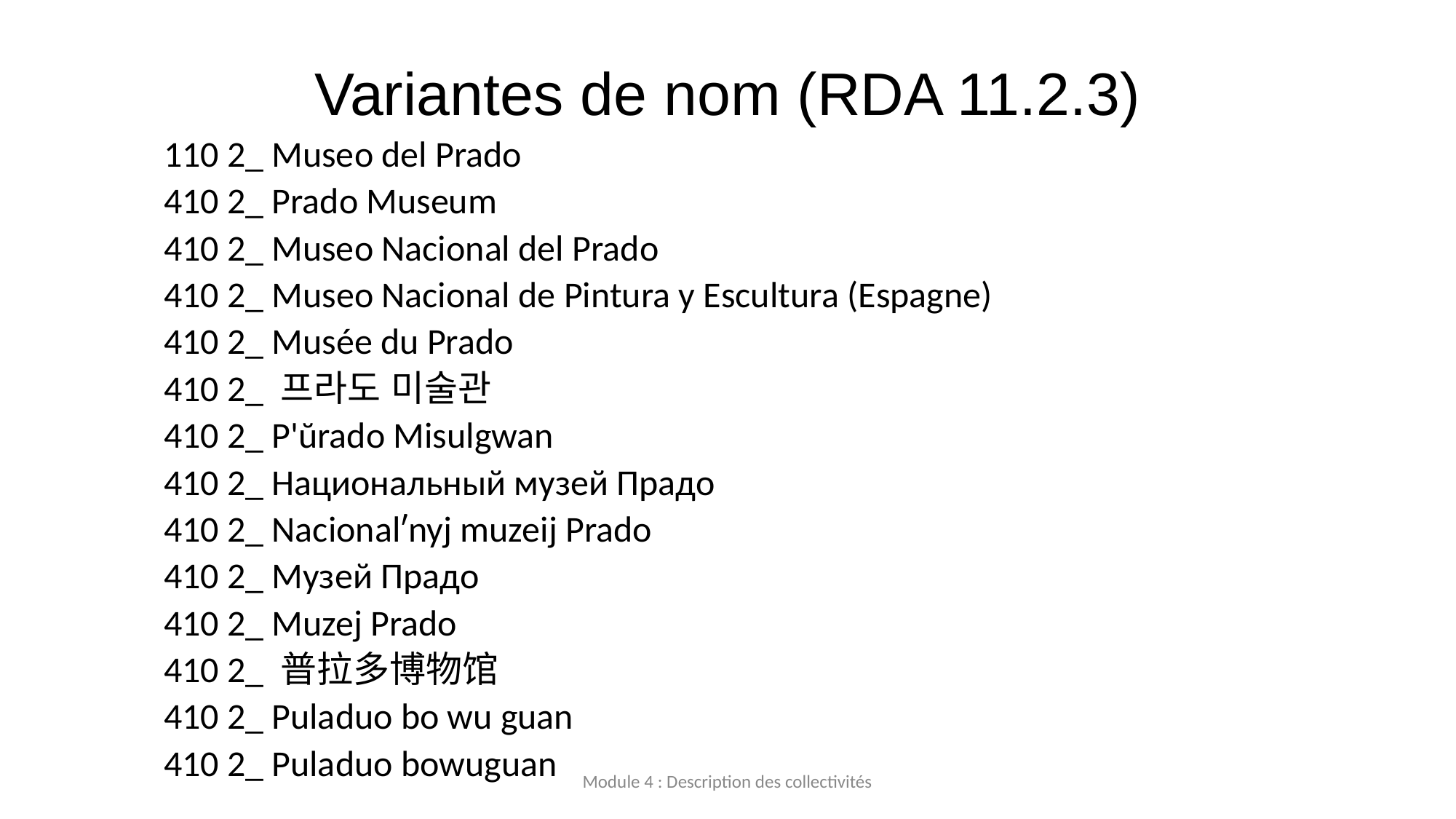

# Variantes de nom (RDA 11.2.3)
110 2_ Museo del Prado
410 2_ Prado Museum
410 2_ Museo Nacional del Prado
410 2_ Museo Nacional de Pintura y Escultura (Espagne)
410 2_ Musée du Prado
410 2_ 프라도 미술관
410 2_ P'ŭrado Misulgwan
410 2_ Национальный музей Прадо
410 2_ Nacionalʹnyj muzeij Prado
410 2_ Музей Прадо
410 2_ Muzej Prado
410 2_ 普拉多博物馆
410 2_ Puladuo bo wu guan
410 2_ Puladuo bowuguan
Module 4 : Description des collectivités